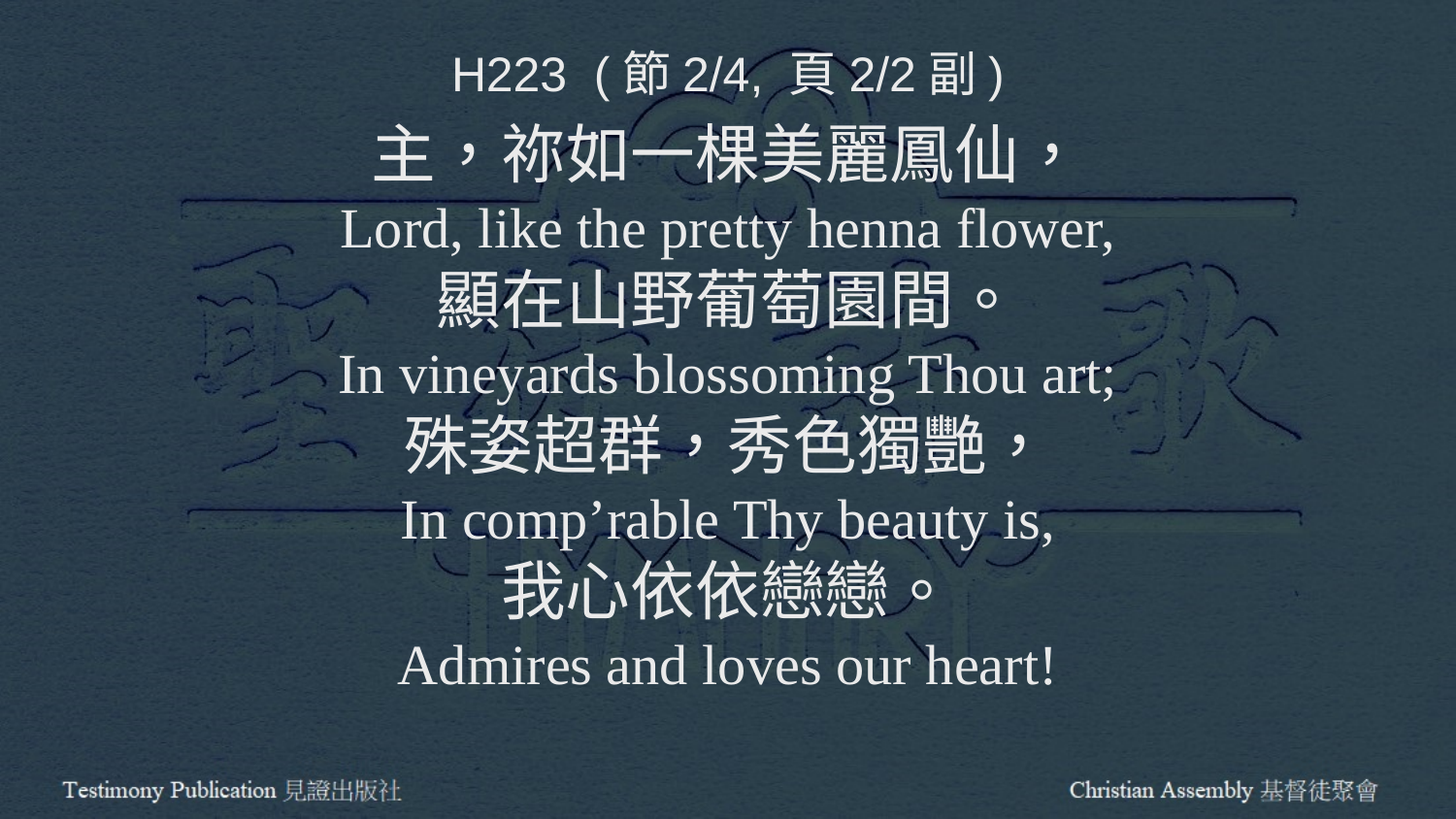

H223  (節2/4, 頁2/2副)
主，祢如一棵美麗鳳仙，
Lord, like the pretty henna flower,
顯在山野葡萄園間。
In vineyards blossoming Thou art;
殊姿超群，秀色獨艷，
In comp’rable Thy beauty is,
我心依依戀戀。
Admires and loves our heart!